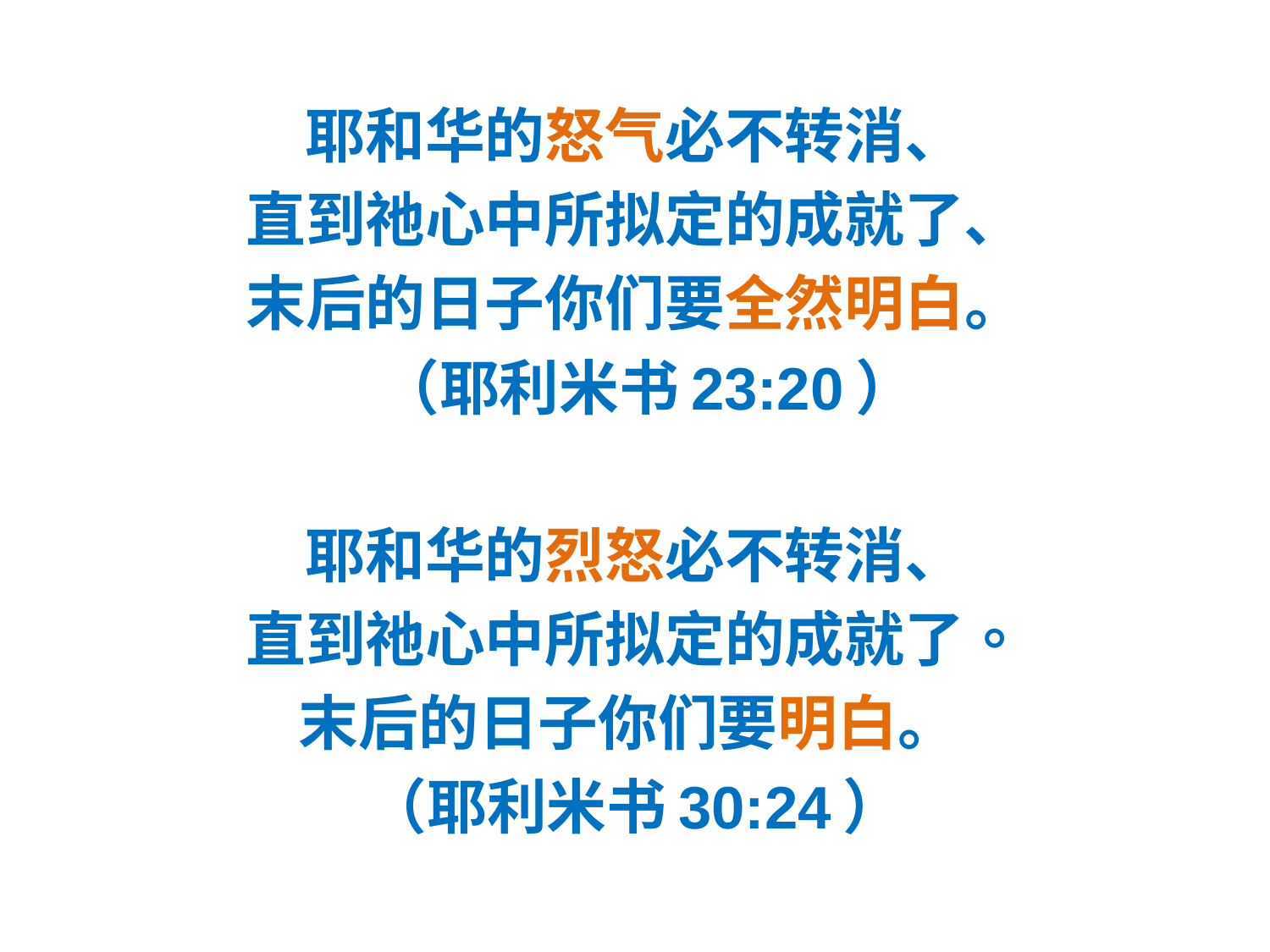

#
耶和华的怒气必不转消、
直到祂心中所拟定的成就了、
末后的日子你们要全然明白。
 （耶利米书23:20）

耶和华的烈怒必不转消、
直到祂心中所拟定的成就了。
末后的日子你们要明白。
（耶利米书30:24）